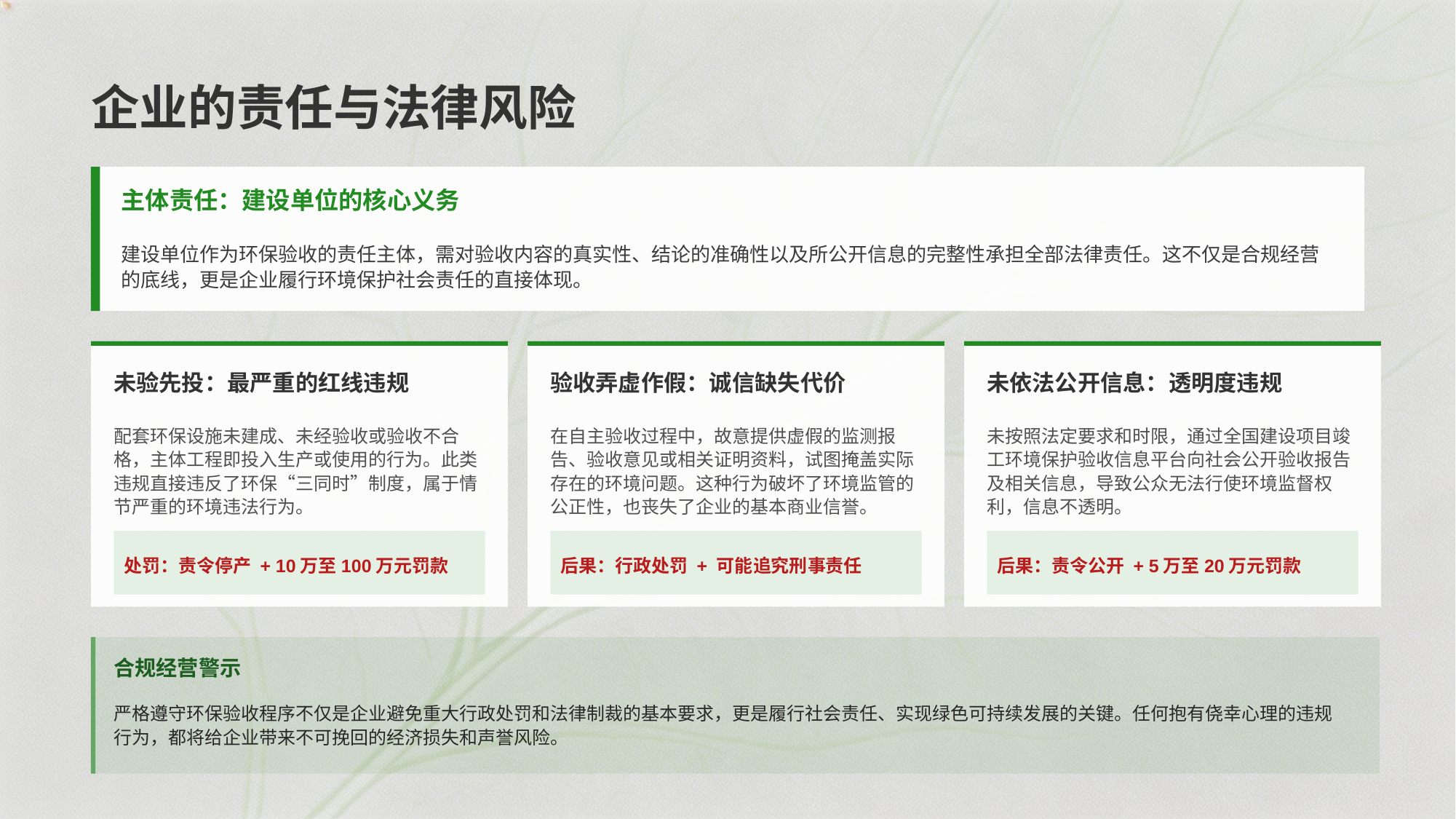

企业的责任与法律风险

主体责任：建设单位的核心义务
建设单位作为环保验收的责任主体，需对验收内容的真实性、结论的准确性以及所公开信息的完整性承担全部法律责任。这不仅是合规经营的底线，更是企业履行环境保护社会责任的直接体现。

未验先投：最严重的红线违规
验收弄虚作假：诚信缺失代价
未依法公开信息：透明度违规
配套环保设施未建成、未经验收或验收不合格，主体工程即投入生产或使用的行为。此类违规直接违反了环保“三同时”制度，属于情节严重的环境违法行为。
在自主验收过程中，故意提供虚假的监测报告、验收意见或相关证明资料，试图掩盖实际存在的环境问题。这种行为破坏了环境监管的公正性，也丧失了企业的基本商业信誉。
未按照法定要求和时限，通过全国建设项目竣工环境保护验收信息平台向社会公开验收报告及相关信息，导致公众无法行使环境监督权利，信息不透明。

处罚：责令停产 + 10万至100万元罚款
后果：行政处罚 + 可能追究刑事责任
后果：责令公开 + 5万至20万元罚款

合规经营警示
严格遵守环保验收程序不仅是企业避免重大行政处罚和法律制裁的基本要求，更是履行社会责任、实现绿色可持续发展的关键。任何抱有侥幸心理的违规行为，都将给企业带来不可挽回的经济损失和声誉风险。